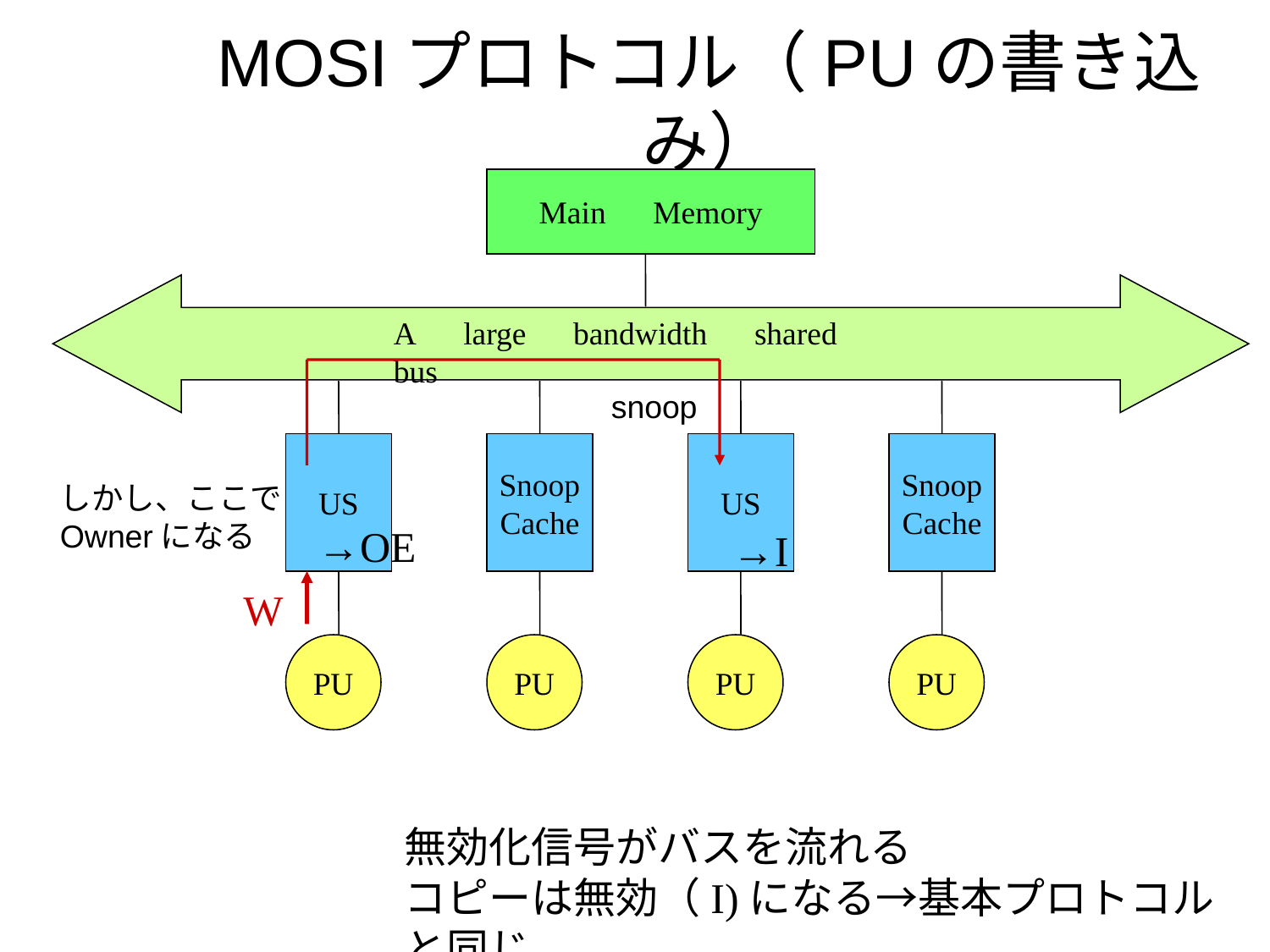

# MOSIプロトコル（PUの書き込み）
Main　Memory

A　large　bandwidth　shared　bus

snoop

Snoop
Cache

PU

US

PU

Snoop
Cache

PU

US
しかし、ここで
Ownerになる
→OE
→I

W

PU
無効化信号がバスを流れる
コピーは無効（I)になる→基本プロトコルと同じ